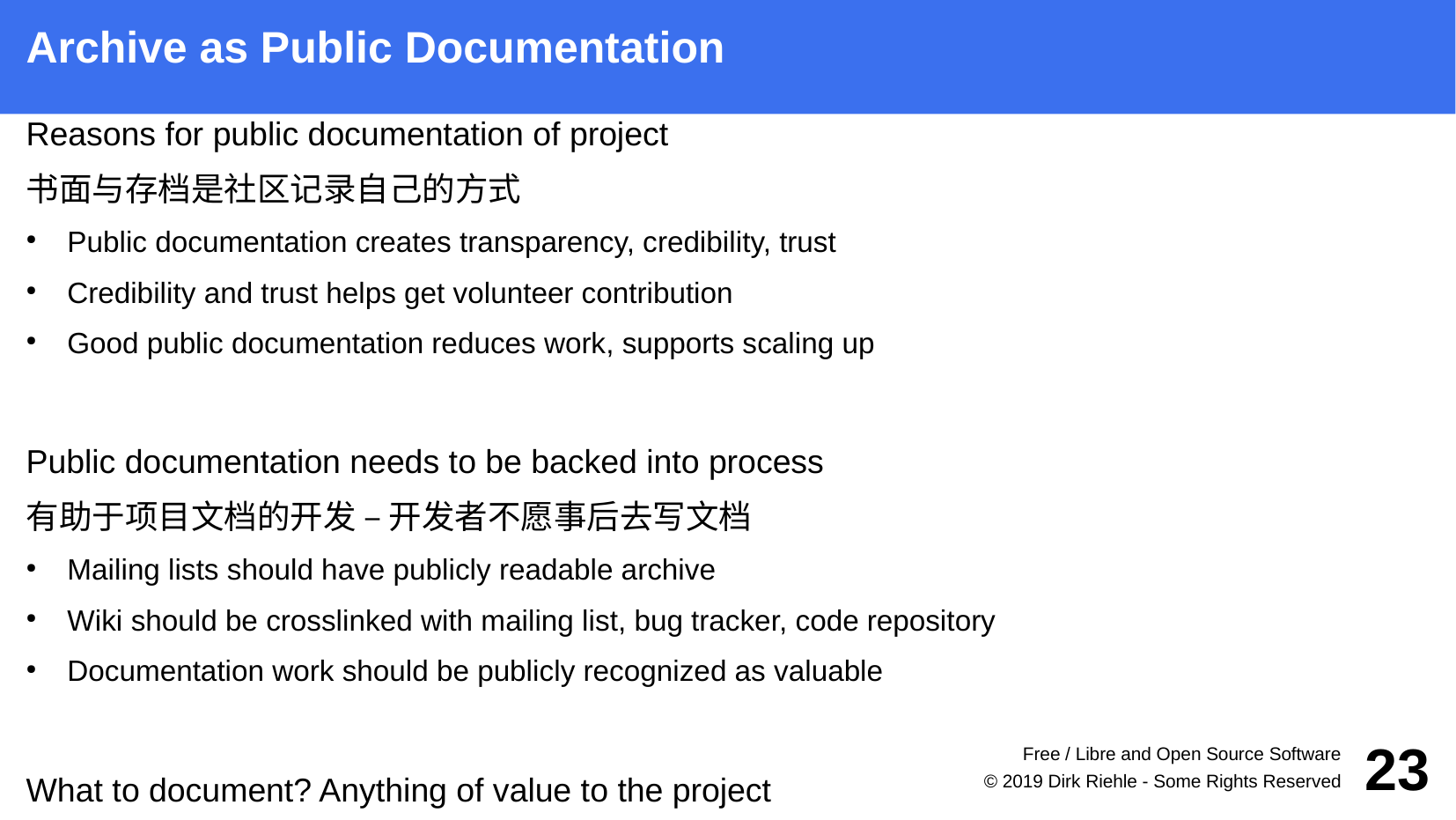

Archive as Public Documentation
Reasons for public documentation of project
书面与存档是社区记录自己的方式
Public documentation creates transparency, credibility, trust
Credibility and trust helps get volunteer contribution
Good public documentation reduces work, supports scaling up

Public documentation needs to be backed into process
有助于项目文档的开发 – 开发者不愿事后去写文档
Mailing lists should have publicly readable archive
Wiki should be crosslinked with mailing list, bug tracker, code repository
Documentation work should be publicly recognized as valuable

What to document? Anything of value to the project
Free / Libre and Open Source Software
23
© 2019 Dirk Riehle - Some Rights Reserved